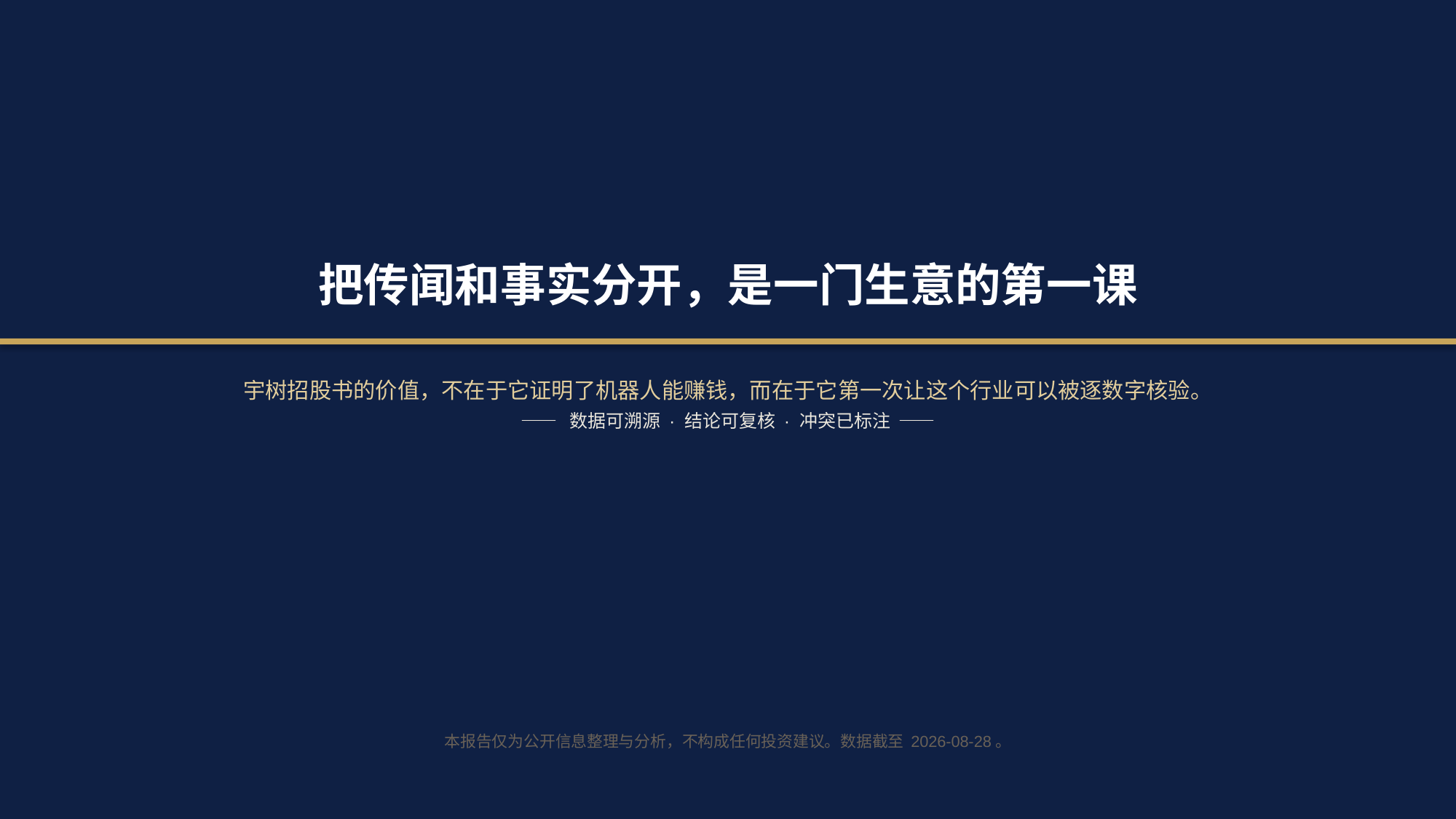

把传闻和事实分开，是一门生意的第一课

宇树招股书的价值，不在于它证明了机器人能赚钱，而在于它第一次让这个行业可以被逐数字核验。
——  数据可溯源 · 结论可复核 · 冲突已标注  ——
本报告仅为公开信息整理与分析，不构成任何投资建议。数据截至 2026-08-28。